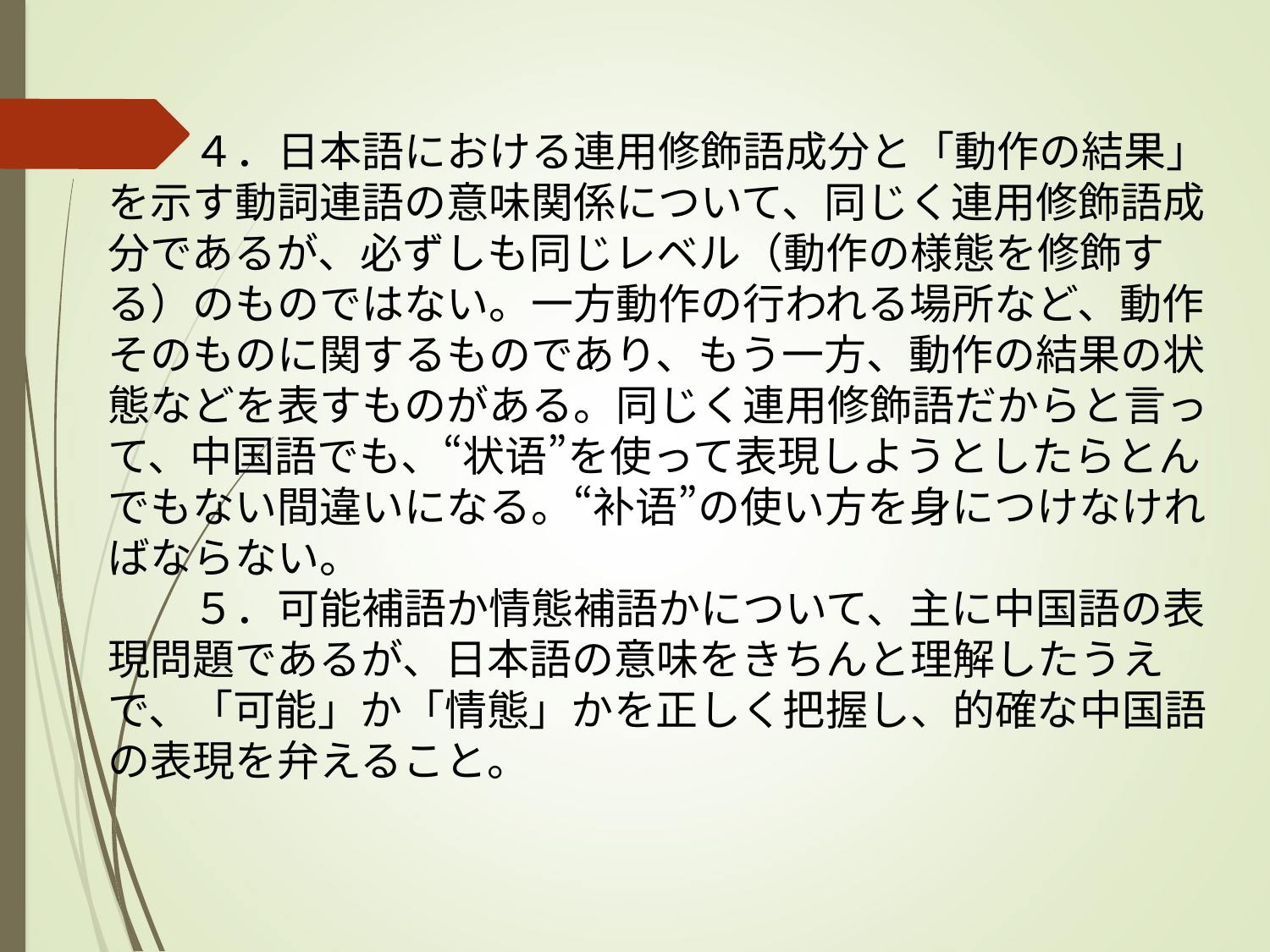

４．日本語における連用修飾語成分と「動作の結果」を示す動詞連語の意味関係について、同じく連用修飾語成分であるが、必ずしも同じレベル（動作の様態を修飾する）のものではない。一方動作の行われる場所など、動作そのものに関するものであり、もう一方、動作の結果の状態などを表すものがある。同じく連用修飾語だからと言って、中国語でも、“状语”を使って表現しようとしたらとんでもない間違いになる。“补语”の使い方を身につけなければならない。
　　５．可能補語か情態補語かについて、主に中国語の表現問題であるが、日本語の意味をきちんと理解したうえで、「可能」か「情態」かを正しく把握し、的確な中国語の表現を弁えること。